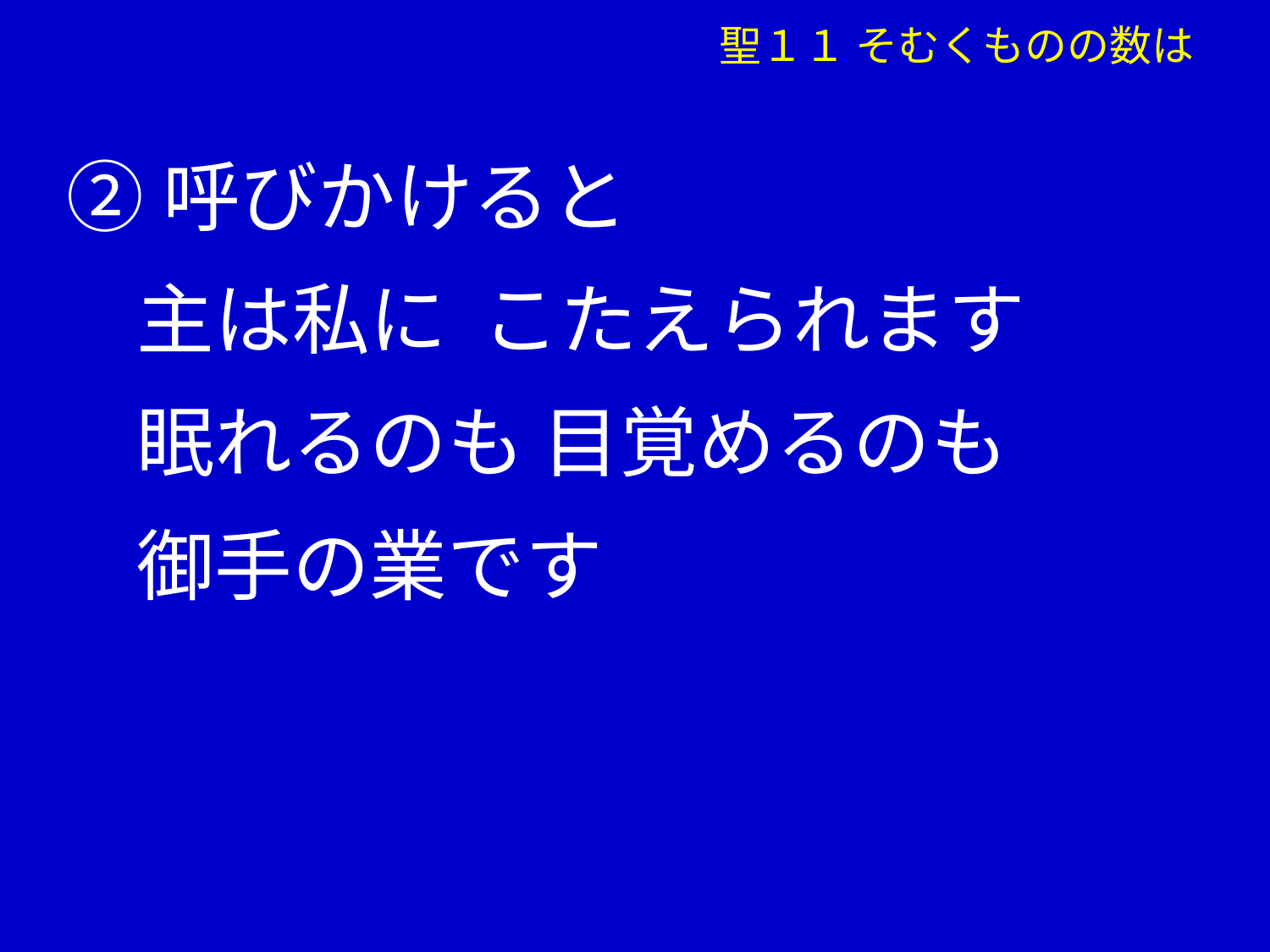

聖１１ そむくものの数は
②呼びかけると
   主は私に  こたえられます
   眠れるのも 目覚めるのも
   御手の業です